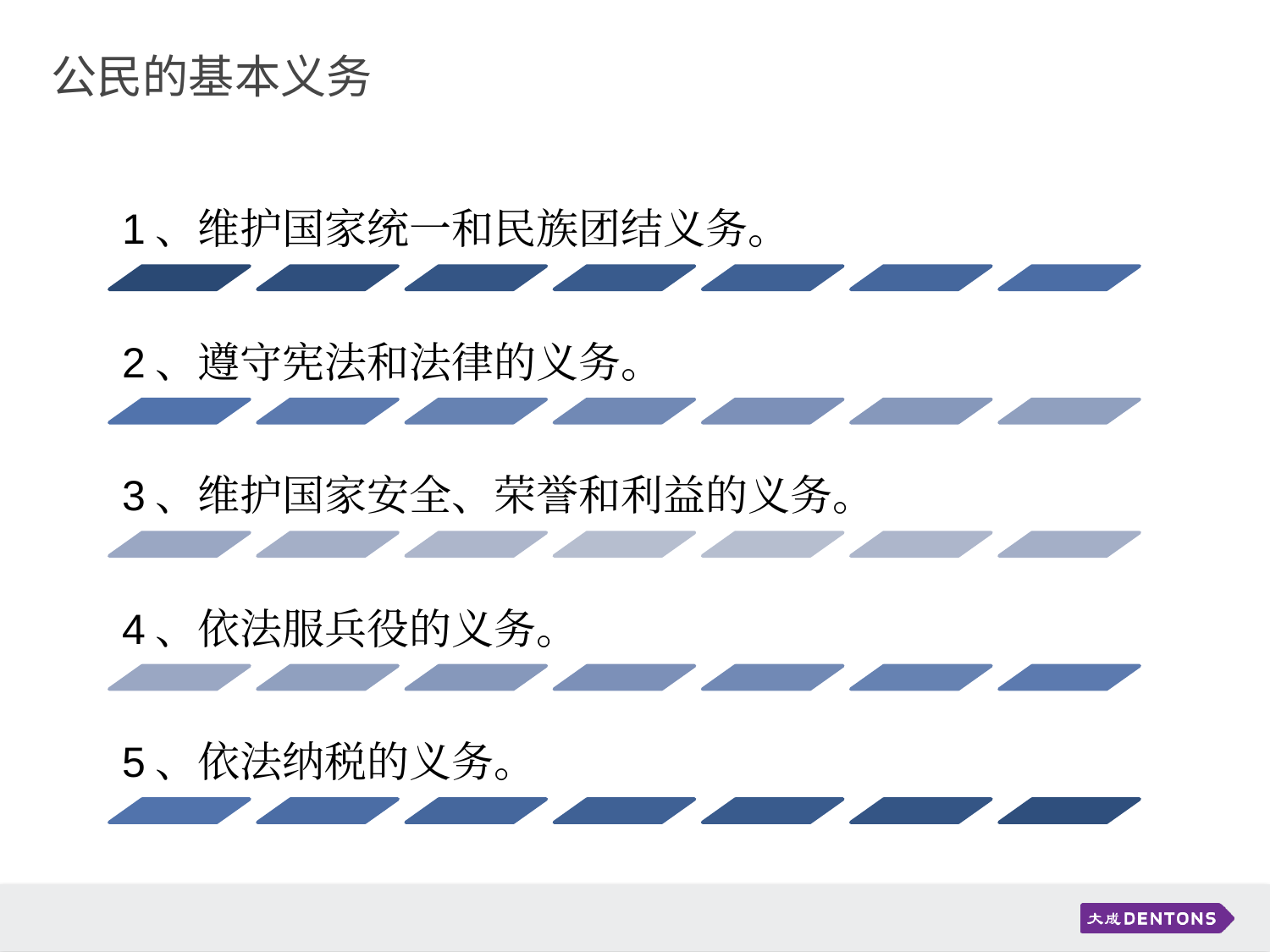

# 公民的基本义务
1、维护国家统一和民族团结义务。
2、遵守宪法和法律的义务。
3、维护国家安全、荣誉和利益的义务。
4、依法服兵役的义务。
5、依法纳税的义务。